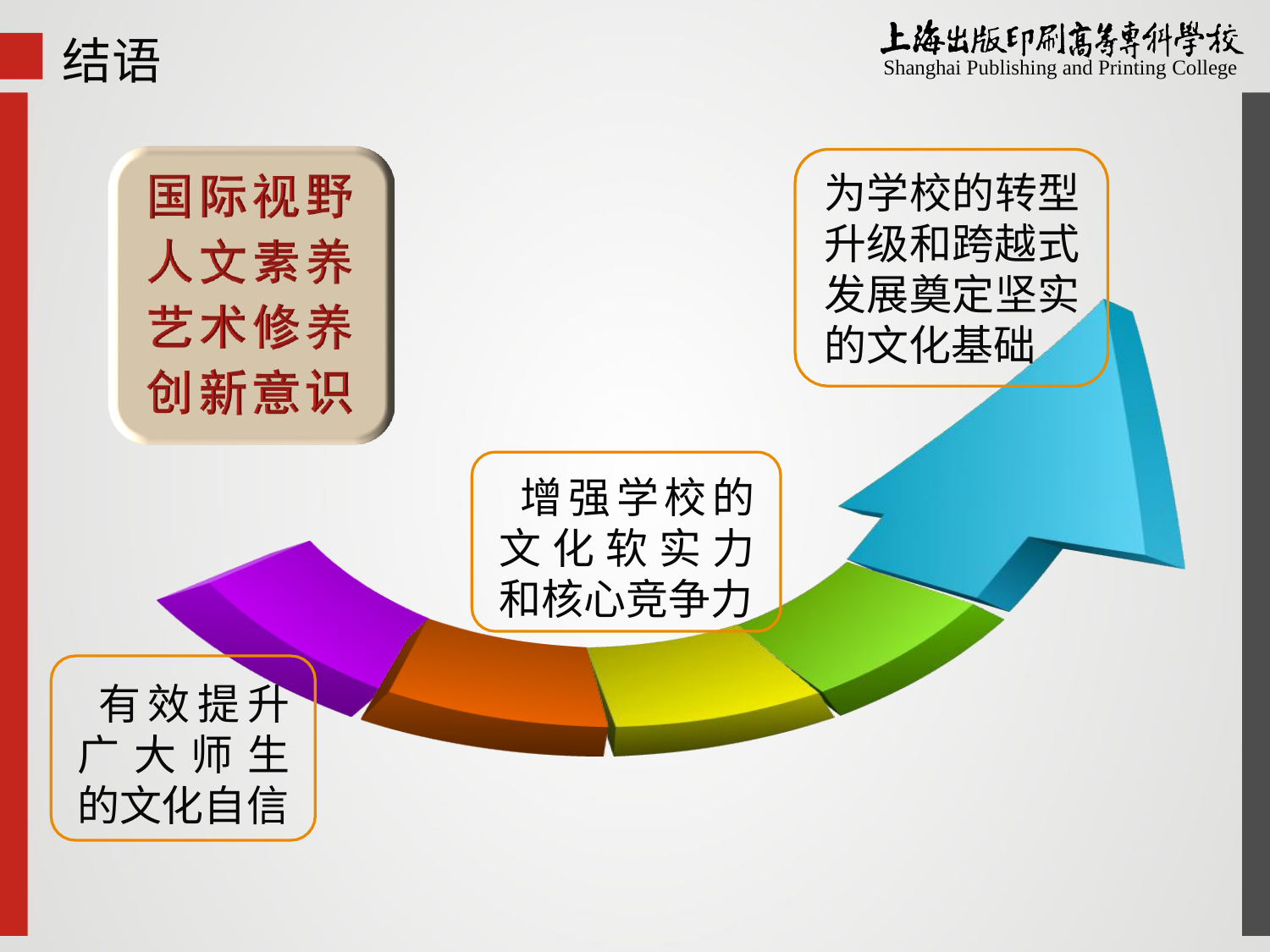

结语

Shanghai Publishing and Printing College

为学校的转型 升级和跨越式 发展奠定坚实 的文化基础

增强学校的 文化软实力 和核心竞争力

有效提升 广大师生 的文化自信